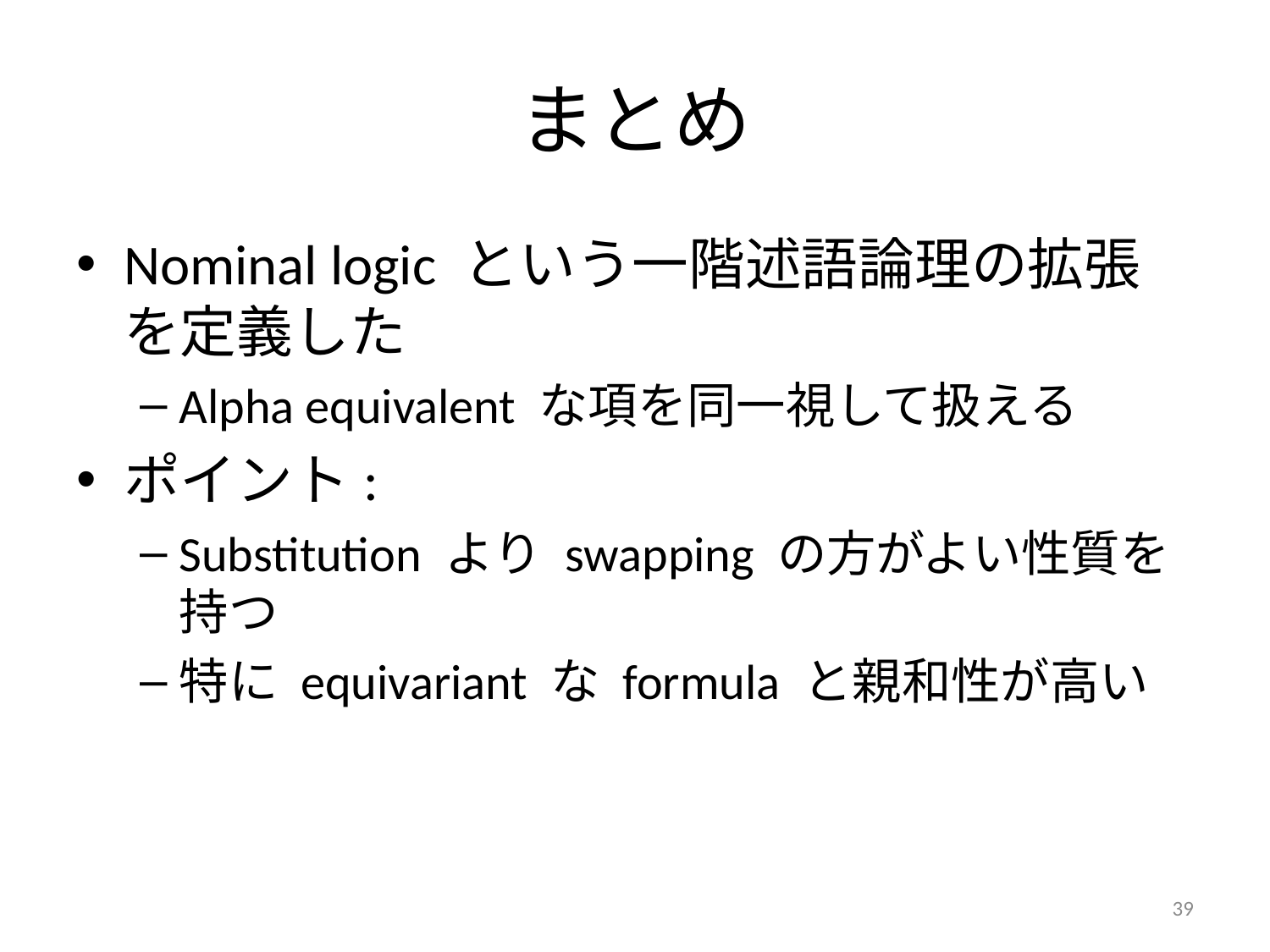

# まとめ
Nominal logic という一階述語論理の拡張を定義した
Alpha equivalent な項を同一視して扱える
ポイント:
Substitution より swapping の方がよい性質を持つ
特に equivariant な formula と親和性が高い
39